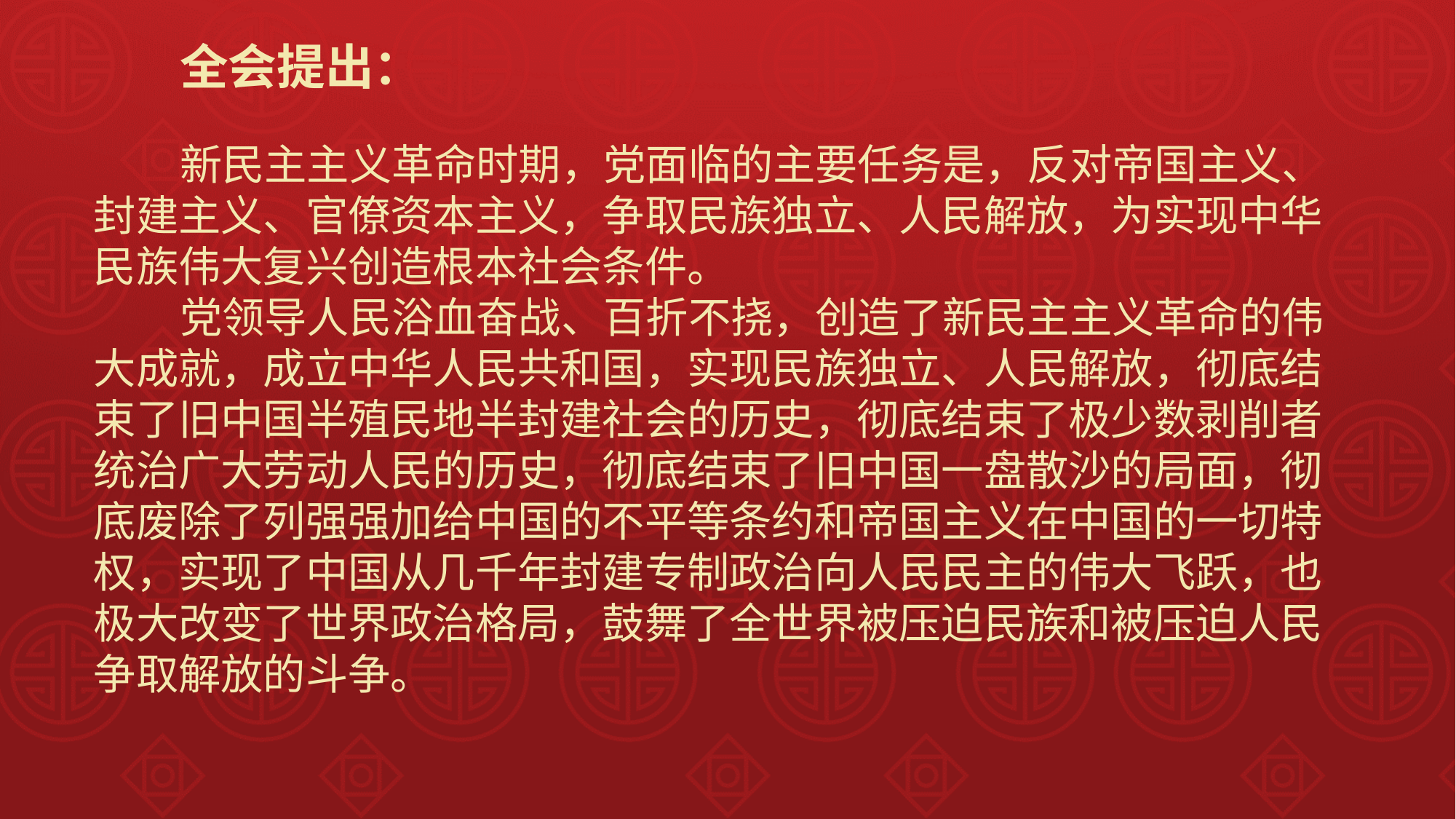

全会提出：

新民主主义革命时期，党面临的主要任务是，反对帝国主义、封建主义、官僚资本主义，争取民族独立、人民解放，为实现中华民族伟大复兴创造根本社会条件。
党领导人民浴血奋战、百折不挠，创造了新民主主义革命的伟大成就，成立中华人民共和国，实现民族独立、人民解放，彻底结束了旧中国半殖民地半封建社会的历史，彻底结束了极少数剥削者统治广大劳动人民的历史，彻底结束了旧中国一盘散沙的局面，彻底废除了列强强加给中国的不平等条约和帝国主义在中国的一切特权，实现了中国从几千年封建专制政治向人民民主的伟大飞跃，也极大改变了世界政治格局，鼓舞了全世界被压迫民族和被压迫人民争取解放的斗争。